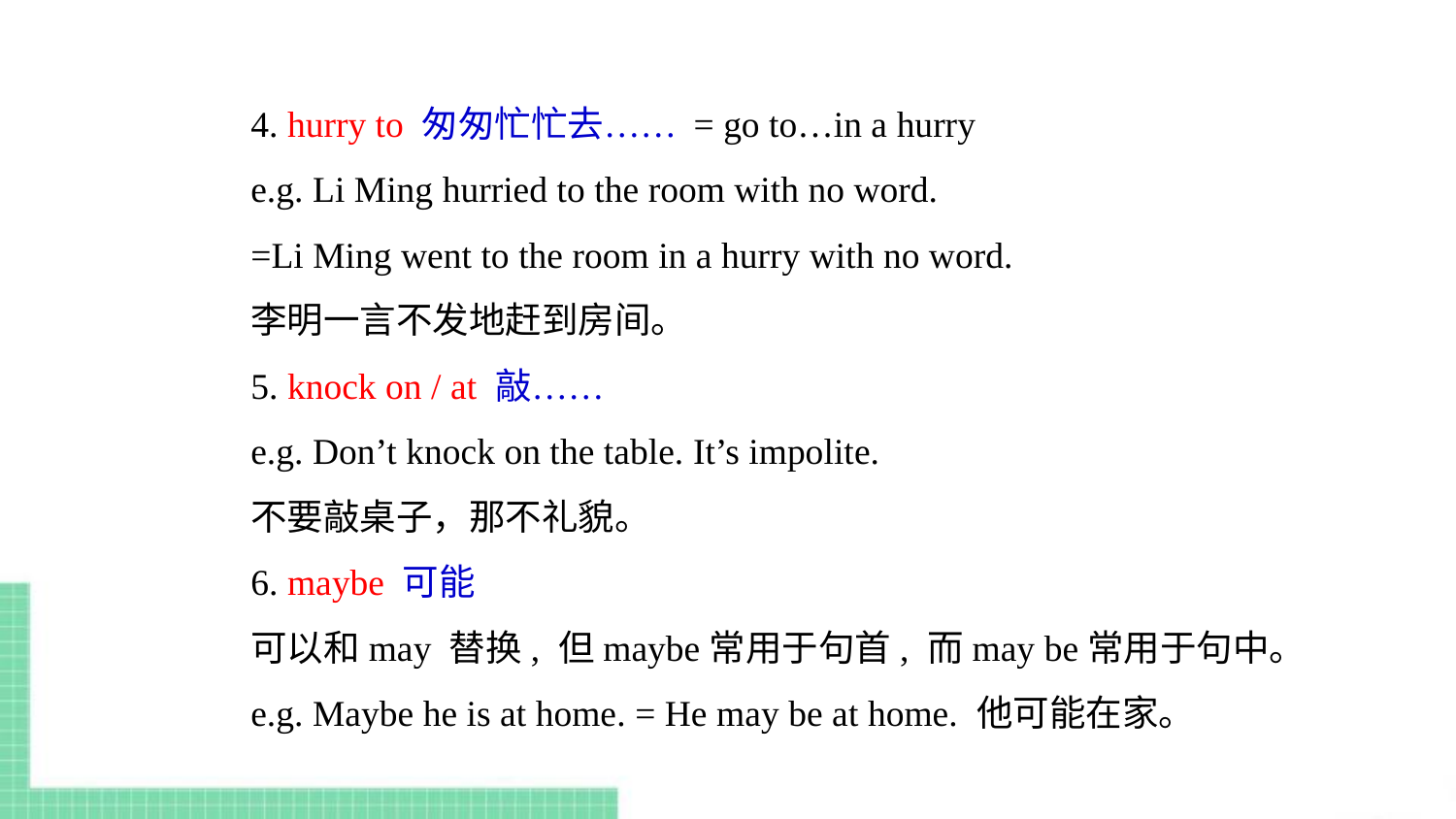

4. hurry to 匆匆忙忙去…… = go to…in a hurry
e.g. Li Ming hurried to the room with no word.
=Li Ming went to the room in a hurry with no word.
李明一言不发地赶到房间。
5. knock on / at 敲……
e.g. Don’t knock on the table. It’s impolite.
不要敲桌子，那不礼貌。
6. maybe 可能
可以和may 替换, 但maybe常用于句首, 而may be常用于句中。
e.g. Maybe he is at home. = He may be at home. 他可能在家。